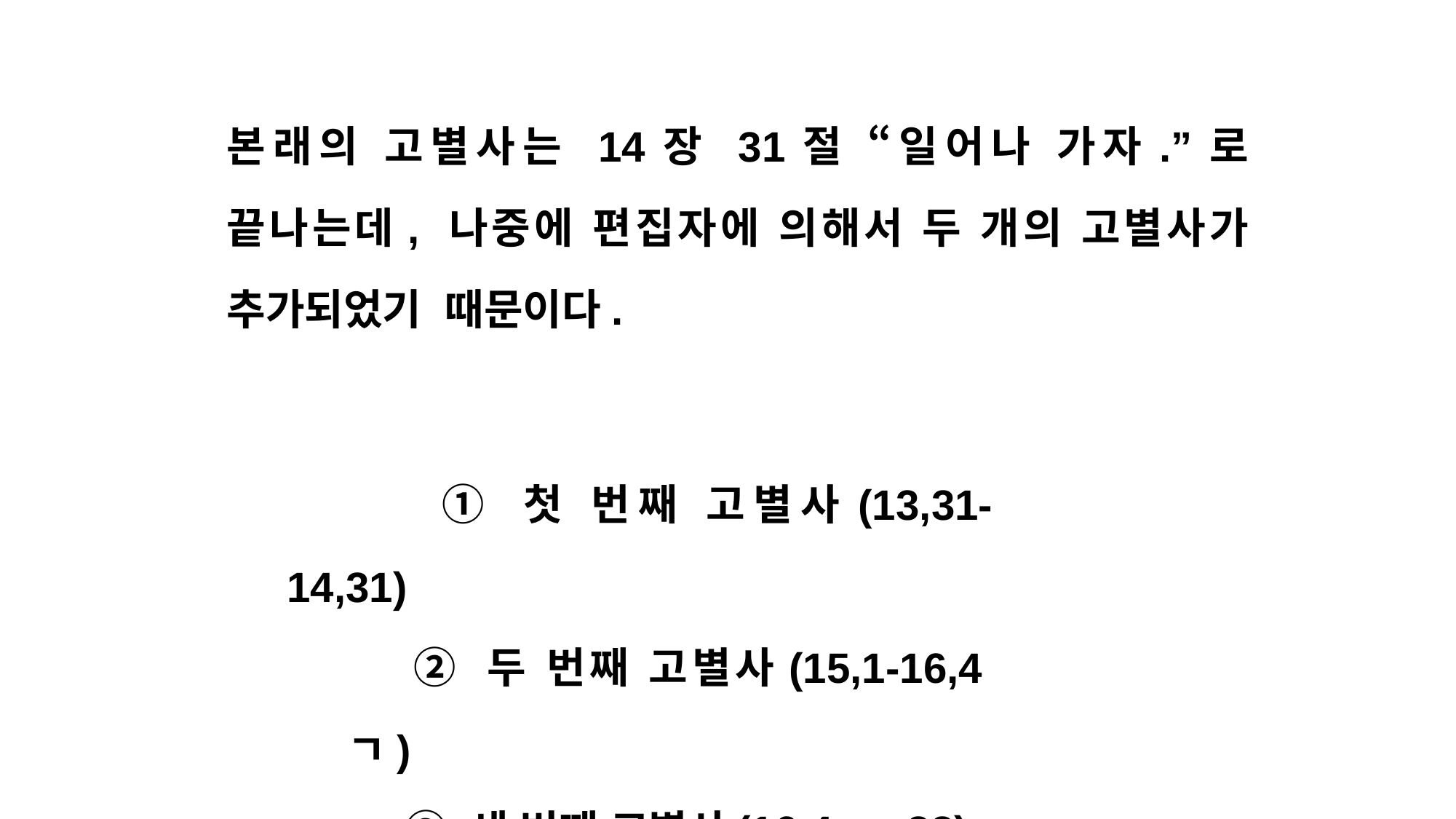

본래의 고별사는 14장 31절 “일어나 가자.”로 끝나는데, 나중에 편집자에 의해서 두 개의 고별사가 추가되었기  때문이다.
	 	 ① 첫 번째 고별사(13,31-14,31)
	 ② 두 번째 고별사(15,1-16,4ㄱ)
	 ③ 세 번째 고별사(16,4ㄴ-33)